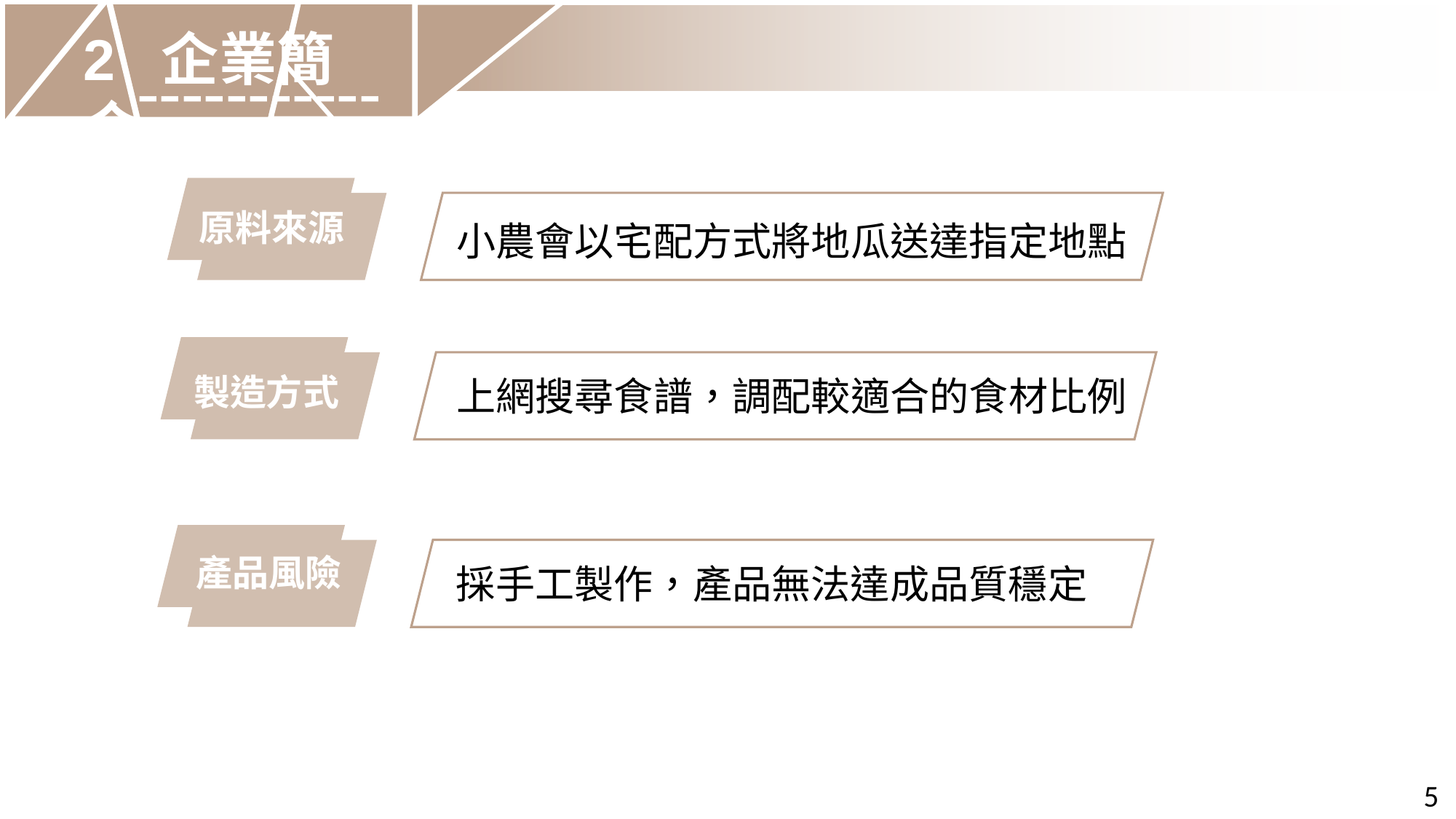

2  企業簡介
-----------

原料來源
小農會以宅配方式將地瓜送達指定地點

製造方式
上網搜尋食譜，調配較適合的食材比例

產品風險
採手工製作，產品無法達成品質穩定
5